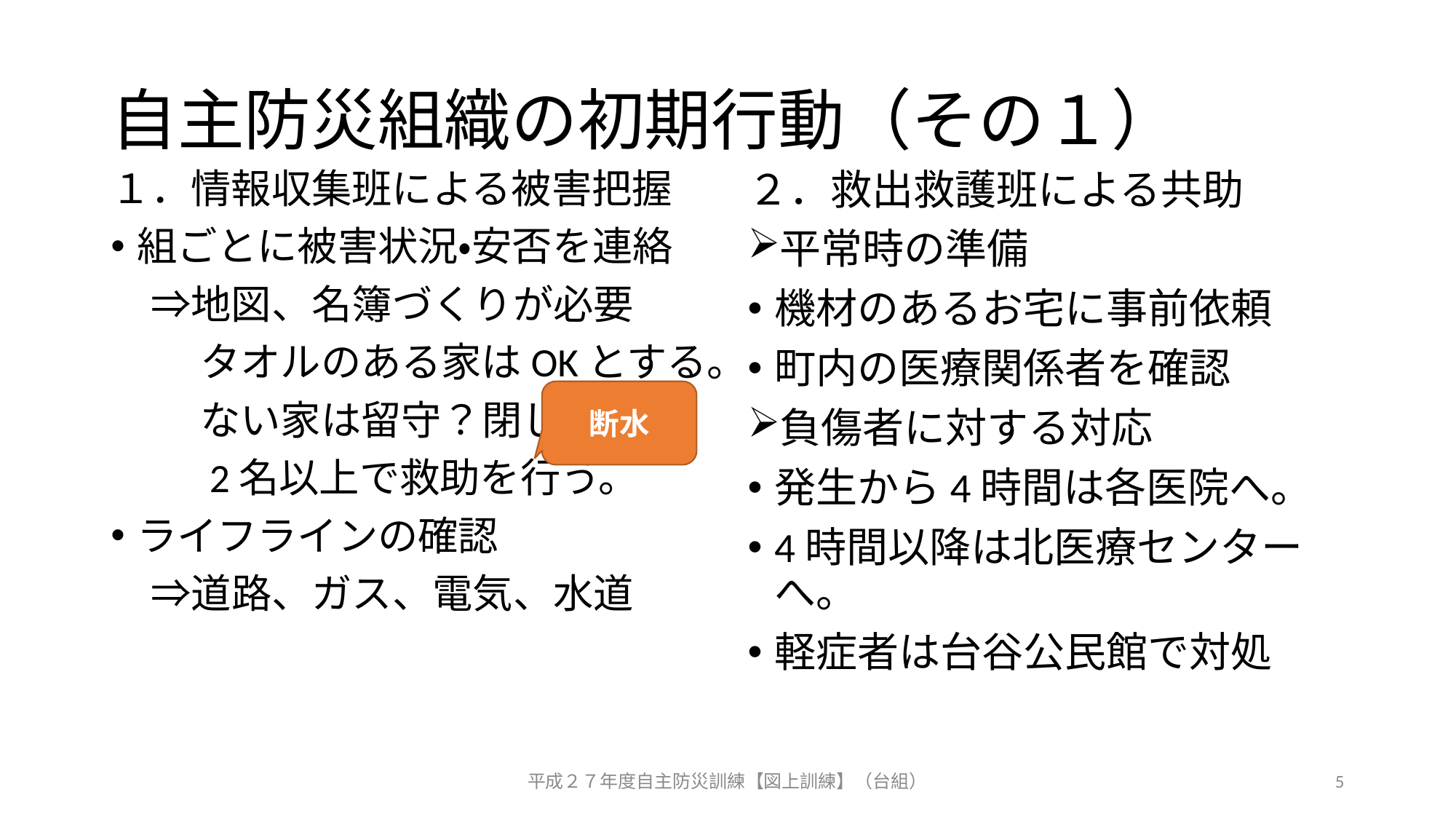

# 自主防災組織の初期行動（その１）
１．情報収集班による被害把握
組ごとに被害状況・安否を連絡
　⇒地図、名簿づくりが必要
　　 タオルのある家はOKとする。
　　 ない家は留守？閉じ込め？
　　 2名以上で救助を行う。
ライフラインの確認
　⇒道路、ガス、電気、水道
２．救出救護班による共助
平常時の準備
機材のあるお宅に事前依頼
町内の医療関係者を確認
負傷者に対する対応
発生から4時間は各医院へ。
4時間以降は北医療センターへ。
軽症者は台谷公民館で対処
断水
平成２７年度自主防災訓練【図上訓練】（台組）
5